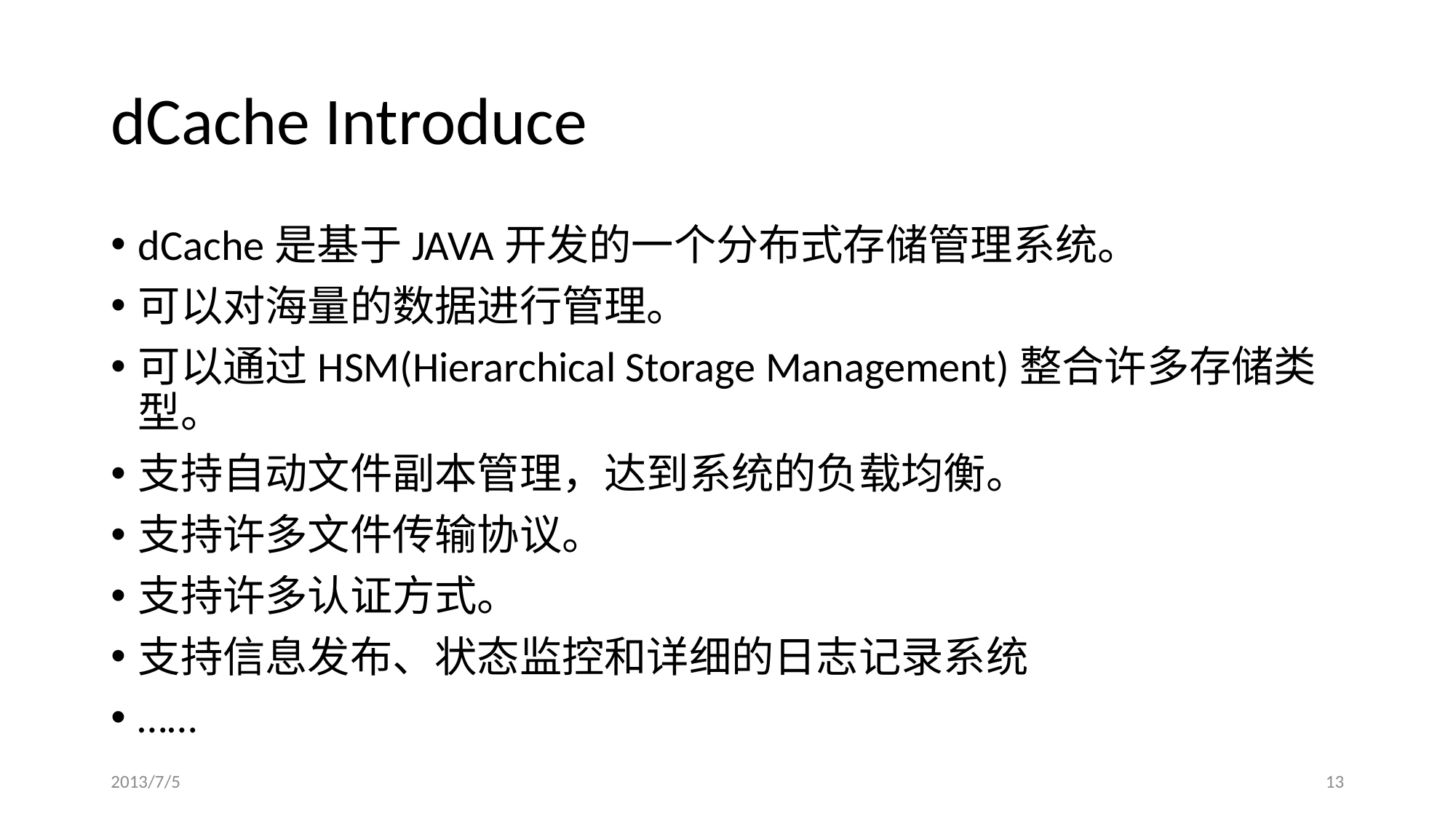

# dCache Introduce
dCache是基于JAVA开发的一个分布式存储管理系统。
可以对海量的数据进行管理。
可以通过HSM(Hierarchical Storage Management)整合许多存储类型。
支持自动文件副本管理，达到系统的负载均衡。
支持许多文件传输协议。
支持许多认证方式。
支持信息发布、状态监控和详细的日志记录系统
……
2013/7/5
13